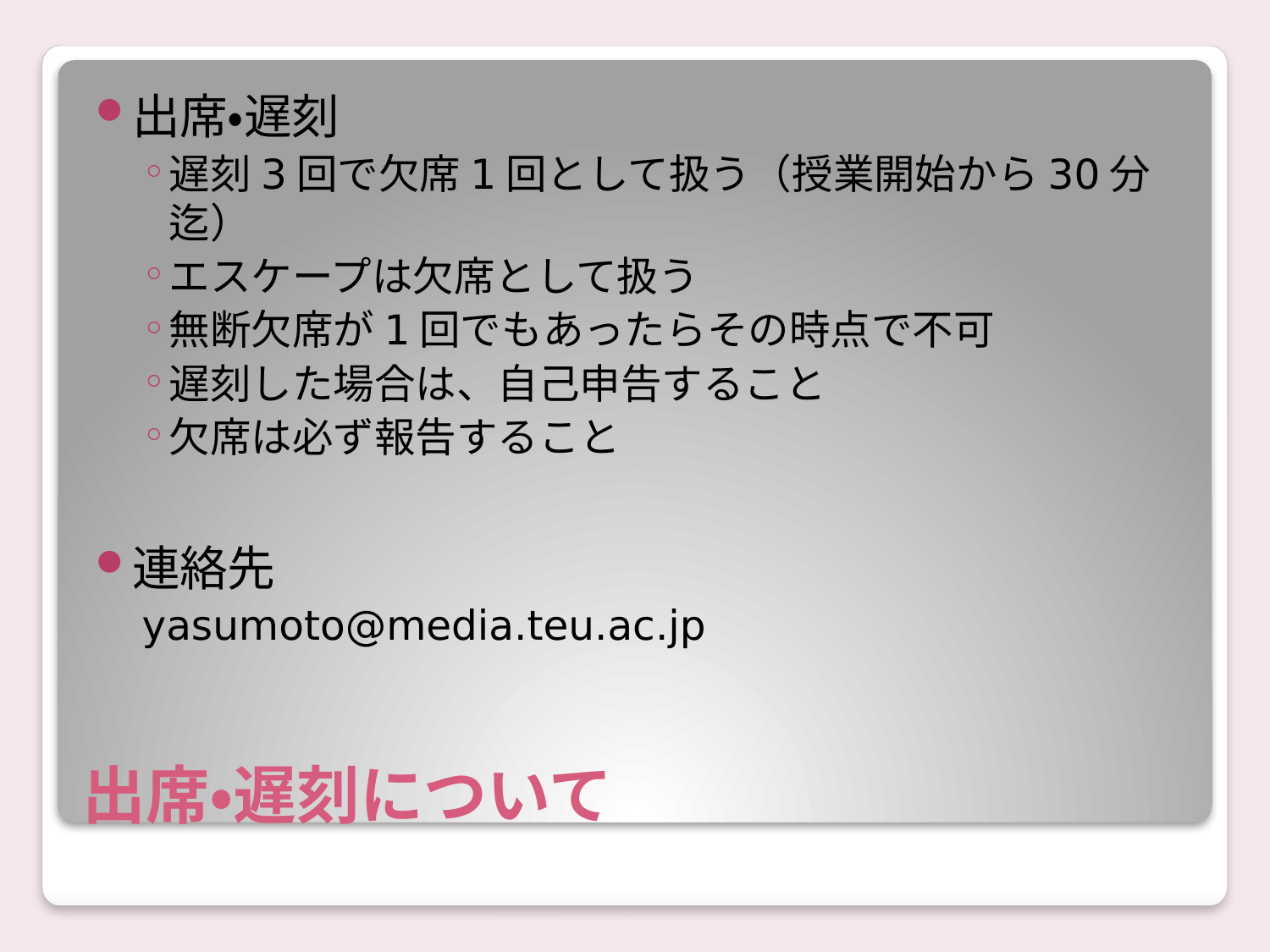

出席・遅刻
遅刻3回で欠席1回として扱う（授業開始から30分迄）
エスケープは欠席として扱う
無断欠席が1回でもあったらその時点で不可
遅刻した場合は、自己申告すること
欠席は必ず報告すること

連絡先
yasumoto@media.teu.ac.jp
# 出席・遅刻について